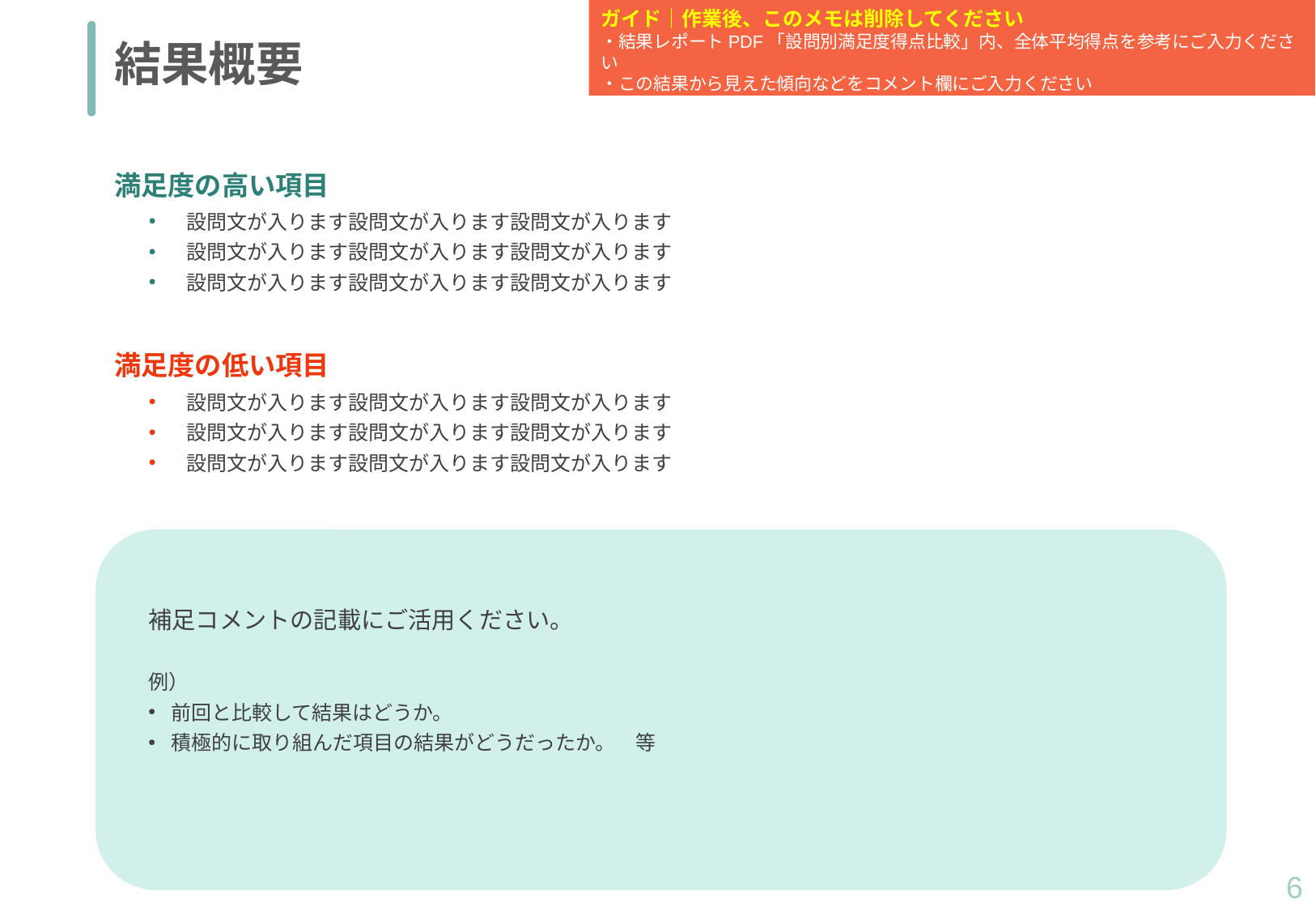

ガイド｜作業後、このメモは削除してください
・結果レポートPDF「設問別満⾜度得点⽐較」内、全体平均得点を参考にご入力ください
・この結果から見えた傾向などをコメント欄にご入力ください

結果概要
満足度の高い項目
設問文が入ります設問文が入ります設問文が入ります
設問文が入ります設問文が入ります設問文が入ります
設問文が入ります設問文が入ります設問文が入ります
満足度の低い項目
設問文が入ります設問文が入ります設問文が入ります
設問文が入ります設問文が入ります設問文が入ります
設問文が入ります設問文が入ります設問文が入ります

補足コメントの記載にご活用ください。

例）
前回と比較して結果はどうか。
積極的に取り組んだ項目の結果がどうだったか。　等